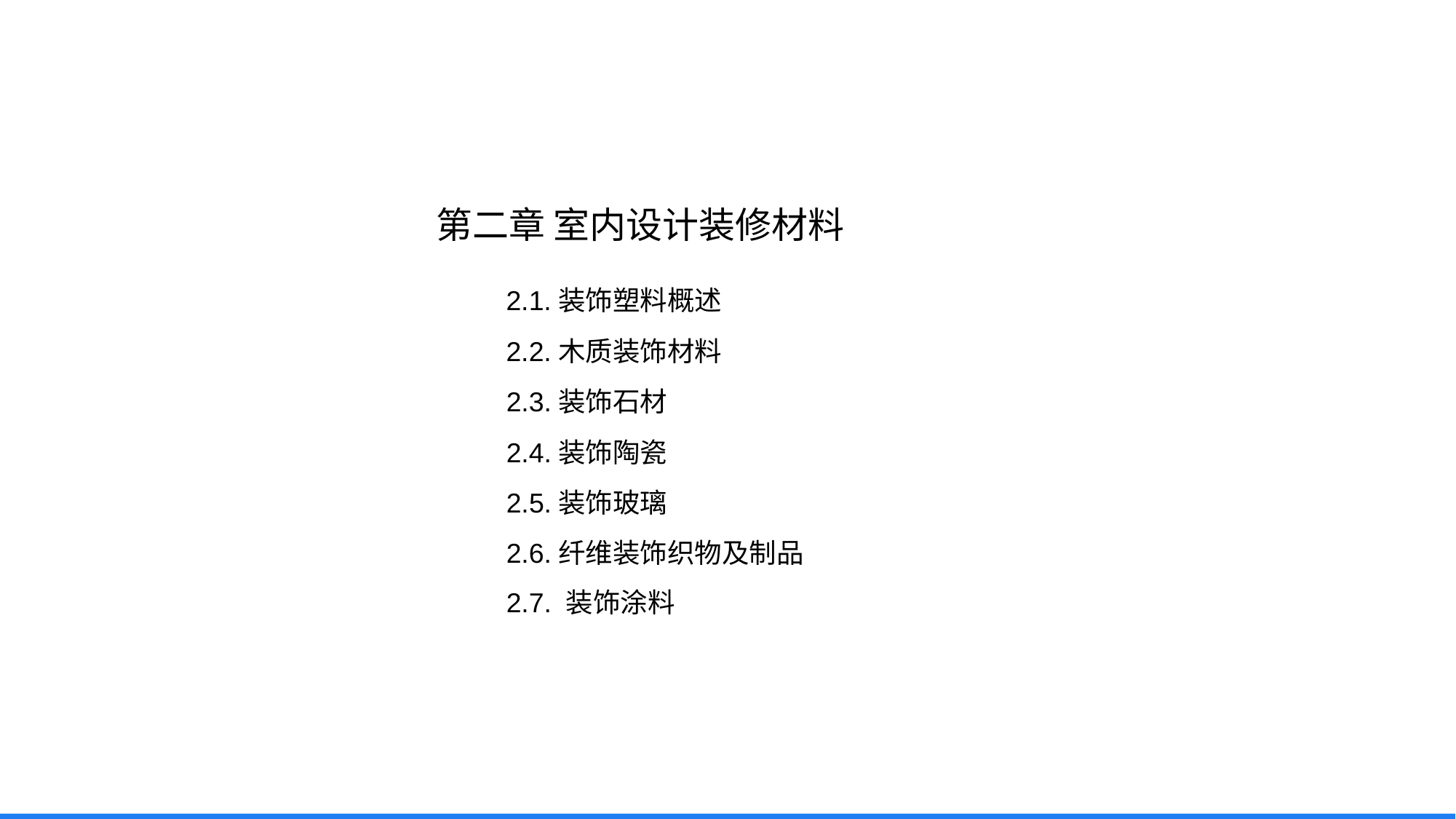

第二章 室内设计装修材料
2.1.装饰塑料概述
2.2.木质装饰材料
2.3.装饰石材
2.4.装饰陶瓷
2.5.装饰玻璃
2.6.纤维装饰织物及制品
2.7. 装饰涂料